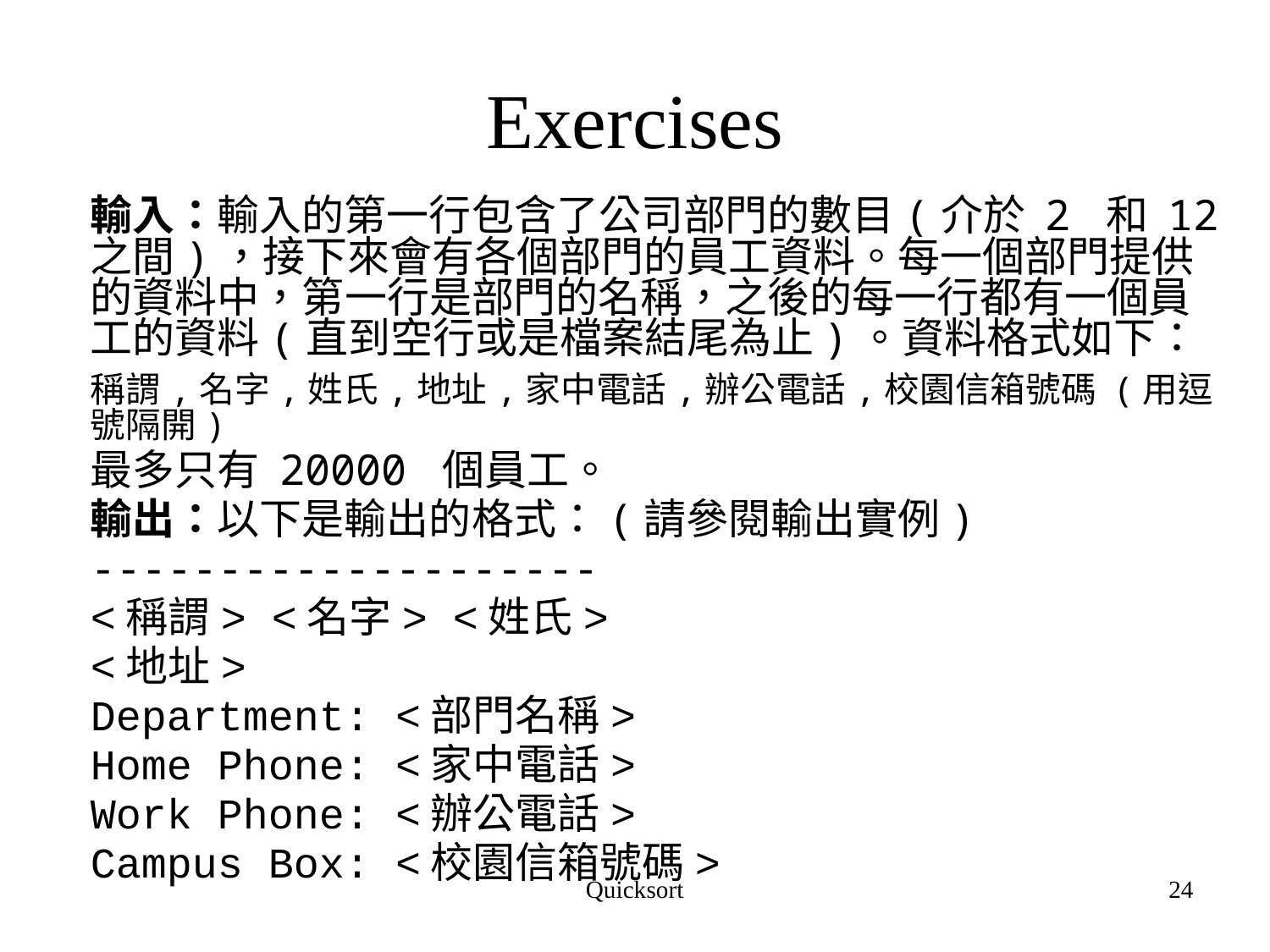

# Exercises
	輸入：輸入的第一行包含了公司部門的數目(介於 2 和 12 之間)，接下來會有各個部門的員工資料。每一個部門提供的資料中，第一行是部門的名稱，之後的每一行都有一個員工的資料(直到空行或是檔案結尾為止)。資料格式如下：
	稱謂,名字,姓氏,地址,家中電話,辦公電話,校園信箱號碼 (用逗號隔開)
	最多只有 20000 個員工。
	輸出：以下是輸出的格式：(請參閱輸出實例)
	--------------------
	<稱謂> <名字> <姓氏>
	<地址>
	Department: <部門名稱>
	Home Phone: <家中電話>
	Work Phone: <辦公電話>
	Campus Box: <校園信箱號碼>
Quicksort
24